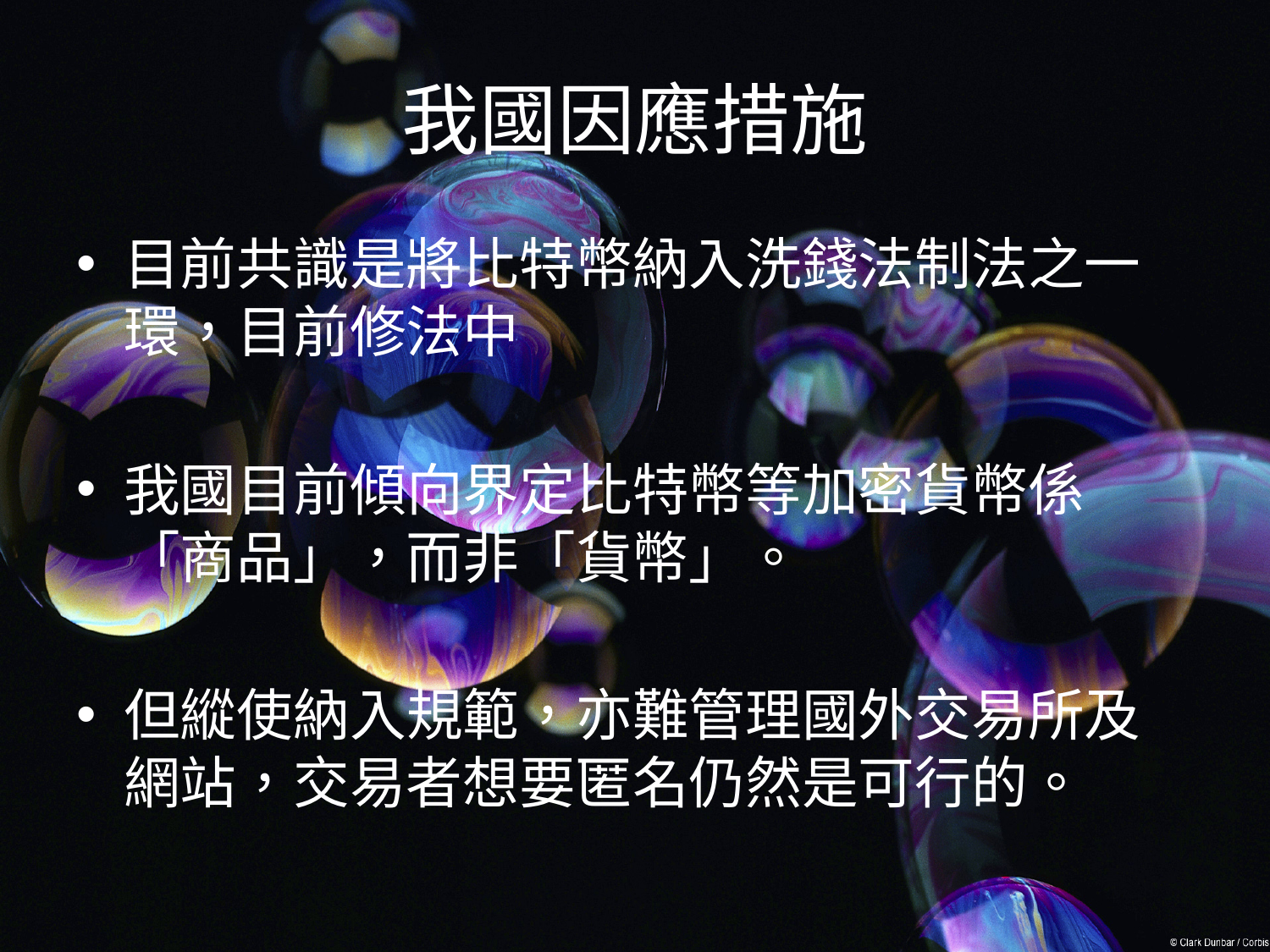

# 我國因應措施
目前共識是將比特幣納入洗錢法制法之一環，目前修法中

我國目前傾向界定比特幣等加密貨幣係「商品」，而非「貨幣」。

但縱使納入規範，亦難管理國外交易所及網站，交易者想要匿名仍然是可行的。